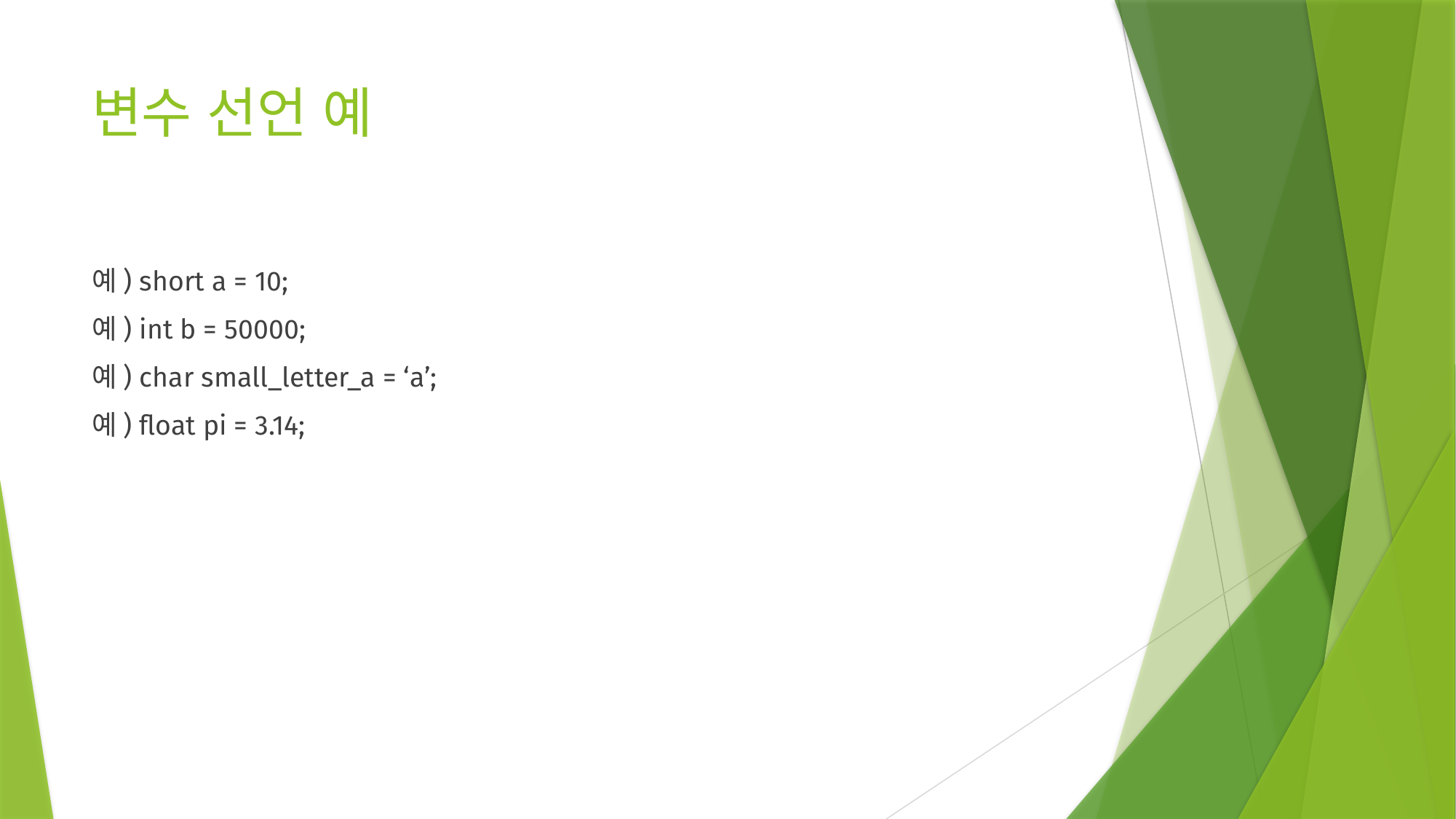

# 변수 선언 예
예) short a = 10;
예) int b = 50000;
예) char small_letter_a = ‘a’;
예) float pi = 3.14;